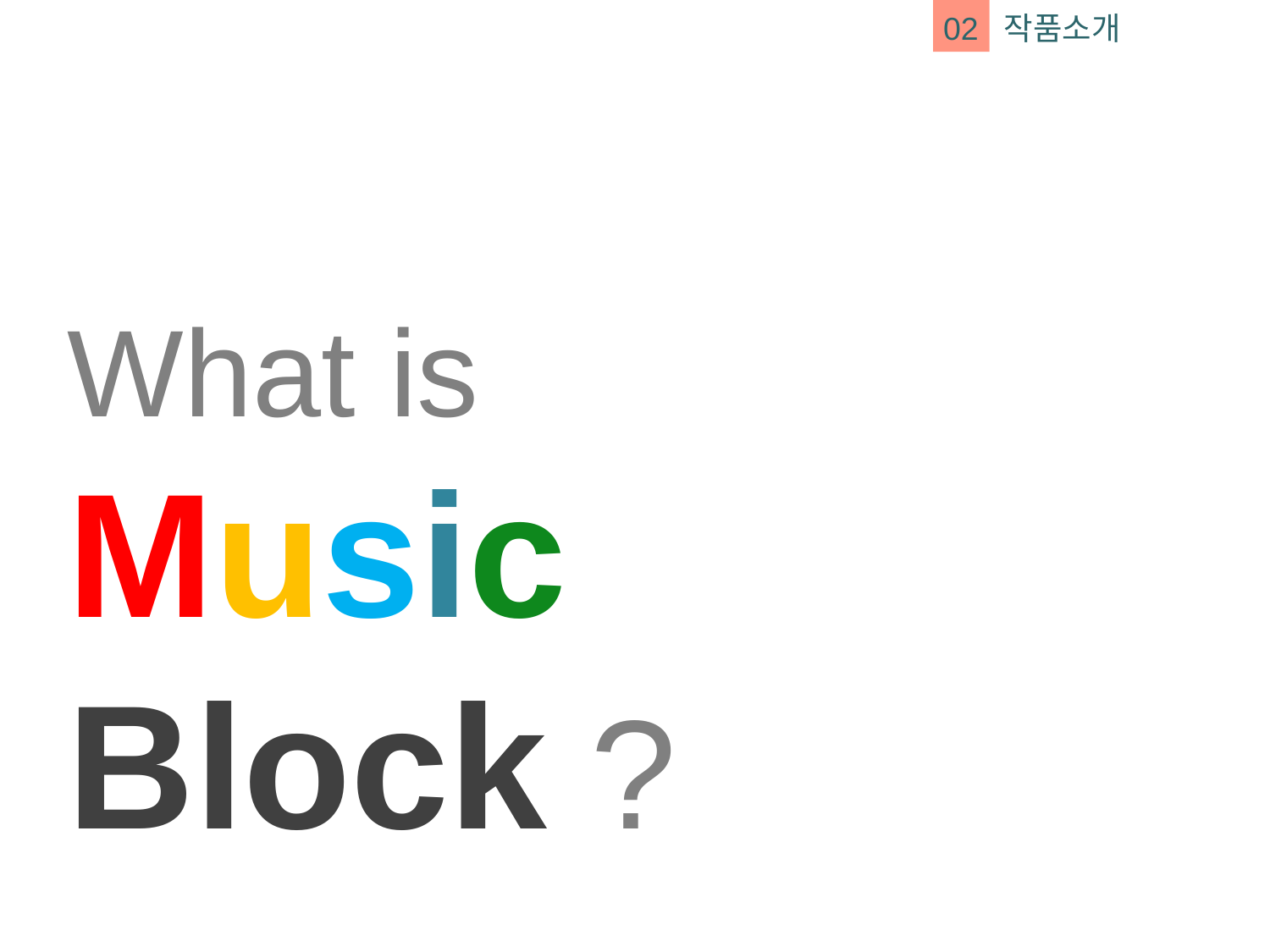

02  작품소개
What is
Music Block ?